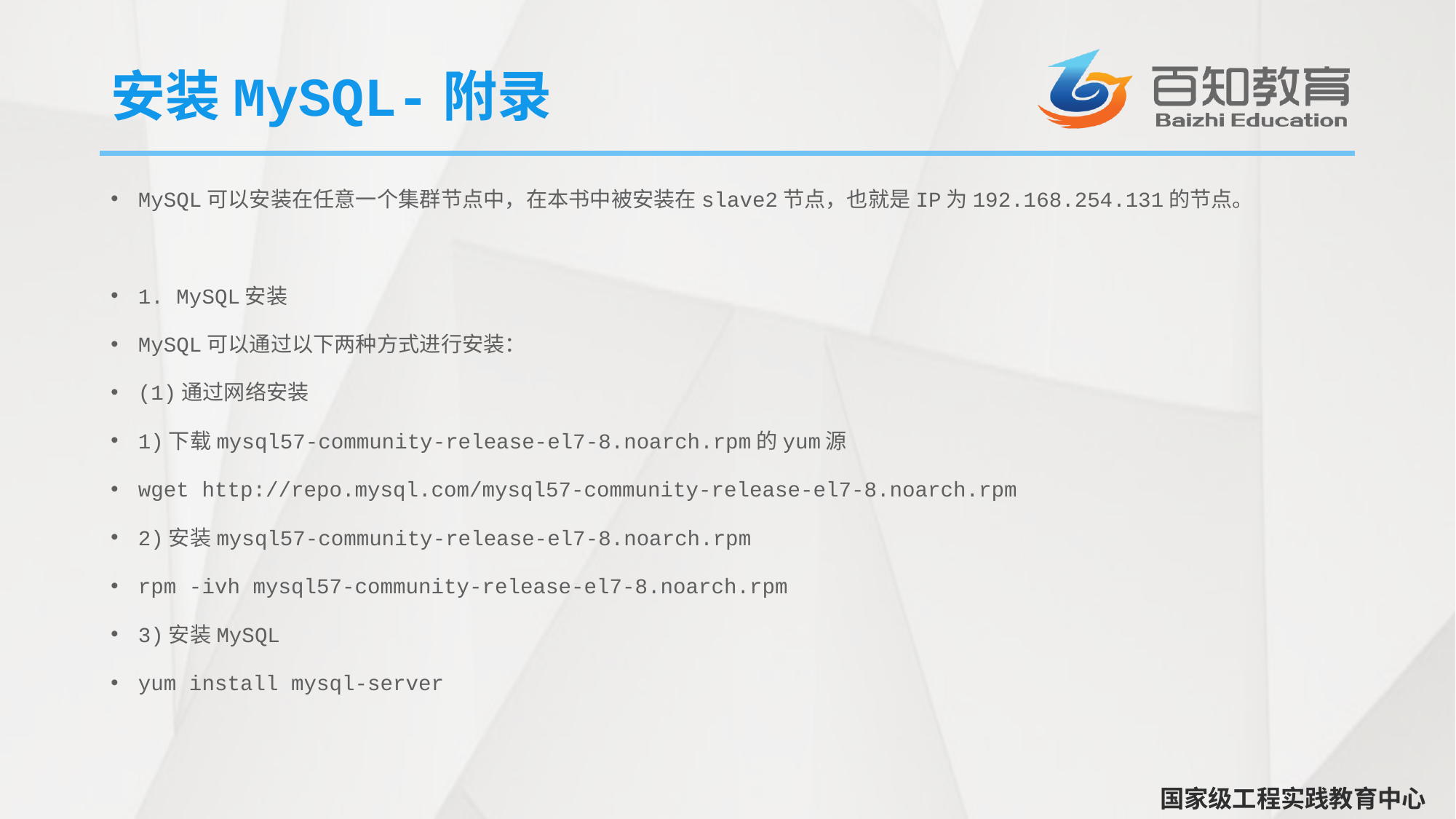

# 安装MySQL-附录
MySQL可以安装在任意一个集群节点中，在本书中被安装在slave2节点，也就是IP为192.168.254.131的节点。

1. MySQL安装
MySQL可以通过以下两种方式进行安装：
(1)通过网络安装
1)下载mysql57-community-release-el7-8.noarch.rpm的yum源
wget http://repo.mysql.com/mysql57-community-release-el7-8.noarch.rpm
2)安装mysql57-community-release-el7-8.noarch.rpm
rpm -ivh mysql57-community-release-el7-8.noarch.rpm
3)安装MySQL
yum install mysql-server